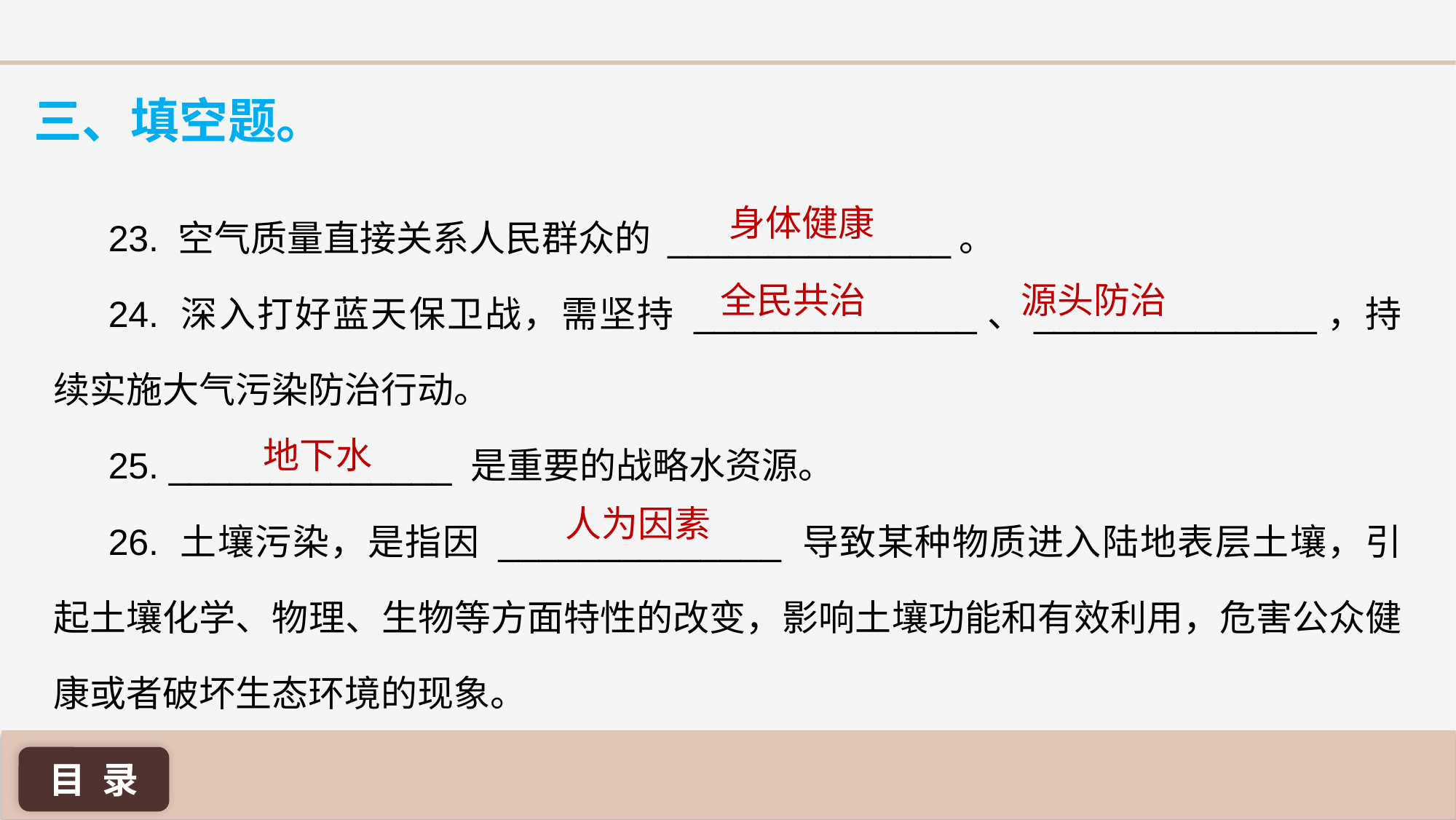

三、填空题。
身体健康
23. 空气质量直接关系人民群众的 ______________。
24. 深入打好蓝天保卫战，需坚持 ______________、______________，持续实施大气污染防治行动。
25. ______________ 是重要的战略水资源。
26. 土壤污染，是指因 ______________ 导致某种物质进入陆地表层土壤，引起土壤化学、物理、生物等方面特性的改变，影响土壤功能和有效利用，危害公众健康或者破坏生态环境的现象。
源头防治
 全民共治
地下水
人为因素